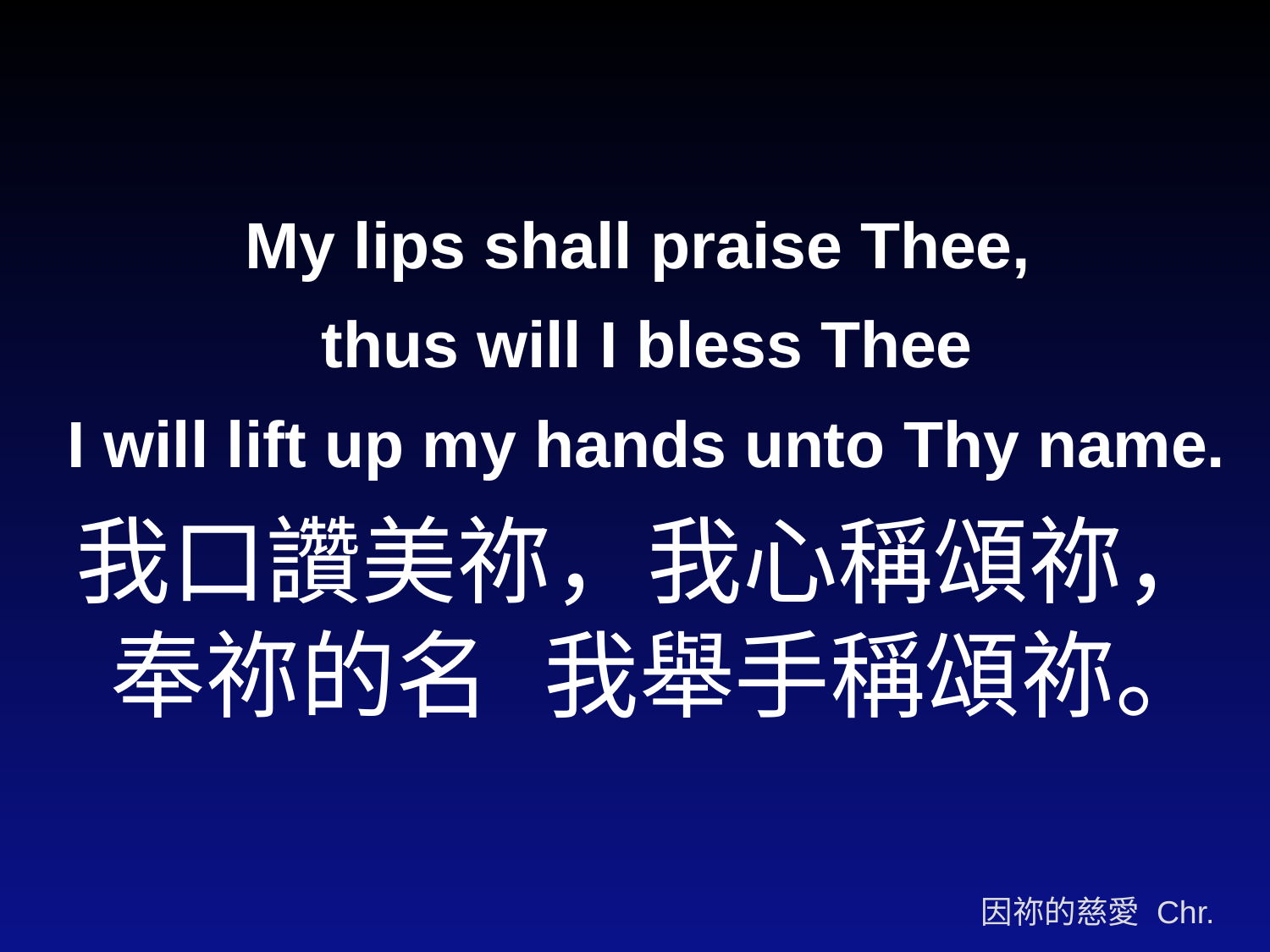

My lips shall praise Thee,
thus will I bless Thee
I will lift up my hands unto Thy name.
我口讚美祢，我心稱頌祢，
奉祢的名  我舉手稱頌祢。
因祢的慈愛 Chr.